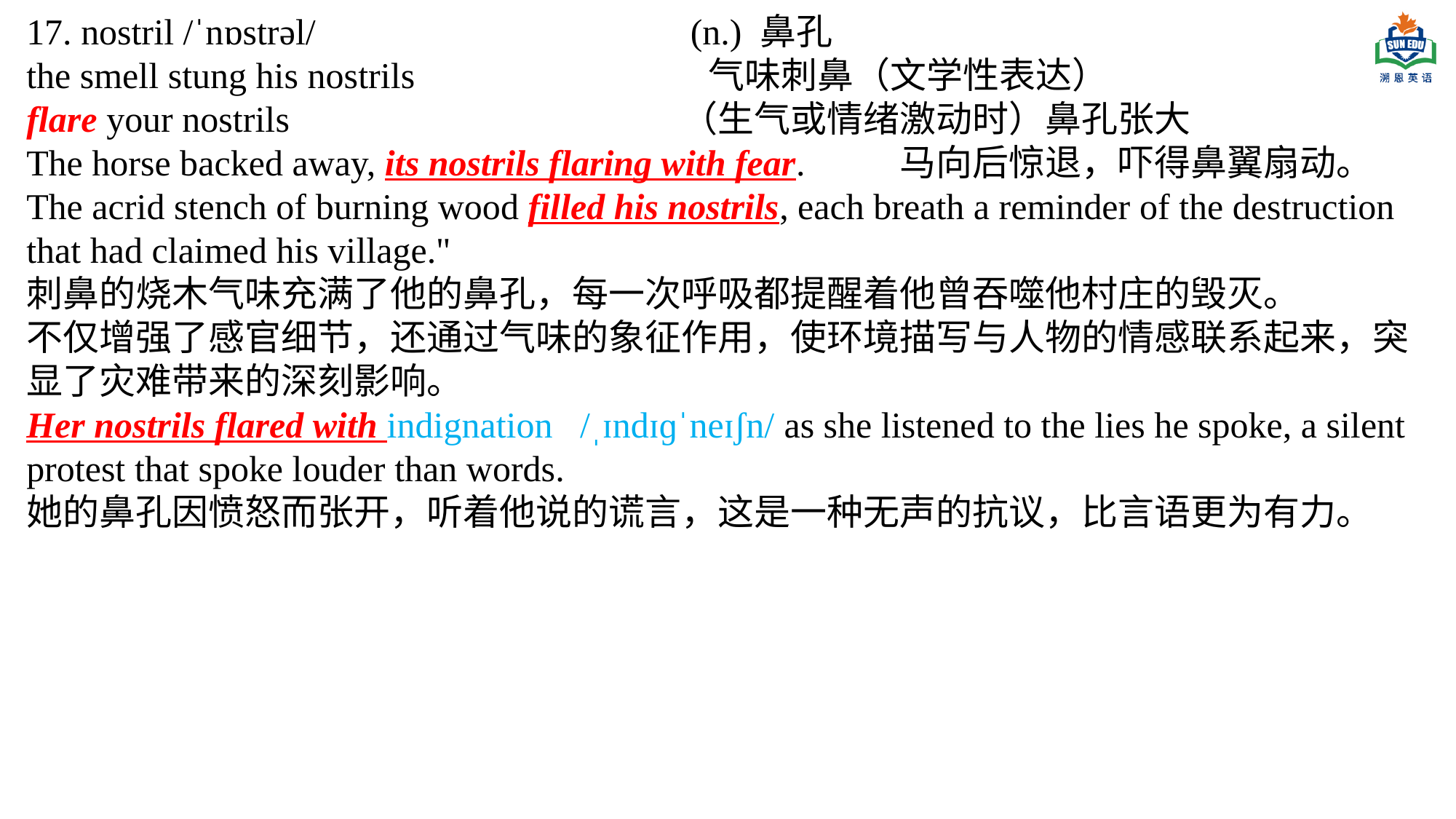

17. nostril /ˈnɒstrəl/ 				 (n.) 鼻孔
the smell stung his nostrils 			  气味刺鼻（文学性表达）
flare your nostrils 				（生气或情绪激动时）鼻孔张大
The horse backed away, its nostrils flaring with fear.	马向后惊退，吓得鼻翼扇动。
The acrid stench of burning wood filled his nostrils, each breath a reminder of the destruction that had claimed his village."
刺鼻的烧木气味充满了他的鼻孔，每一次呼吸都提醒着他曾吞噬他村庄的毁灭。
不仅增强了感官细节，还通过气味的象征作用，使环境描写与人物的情感联系起来，突显了灾难带来的深刻影响。
Her nostrils flared with indignation   /ˌɪndɪɡˈneɪʃn/ as she listened to the lies he spoke, a silent protest that spoke louder than words.
她的鼻孔因愤怒而张开，听着他说的谎言，这是一种无声的抗议，比言语更为有力。